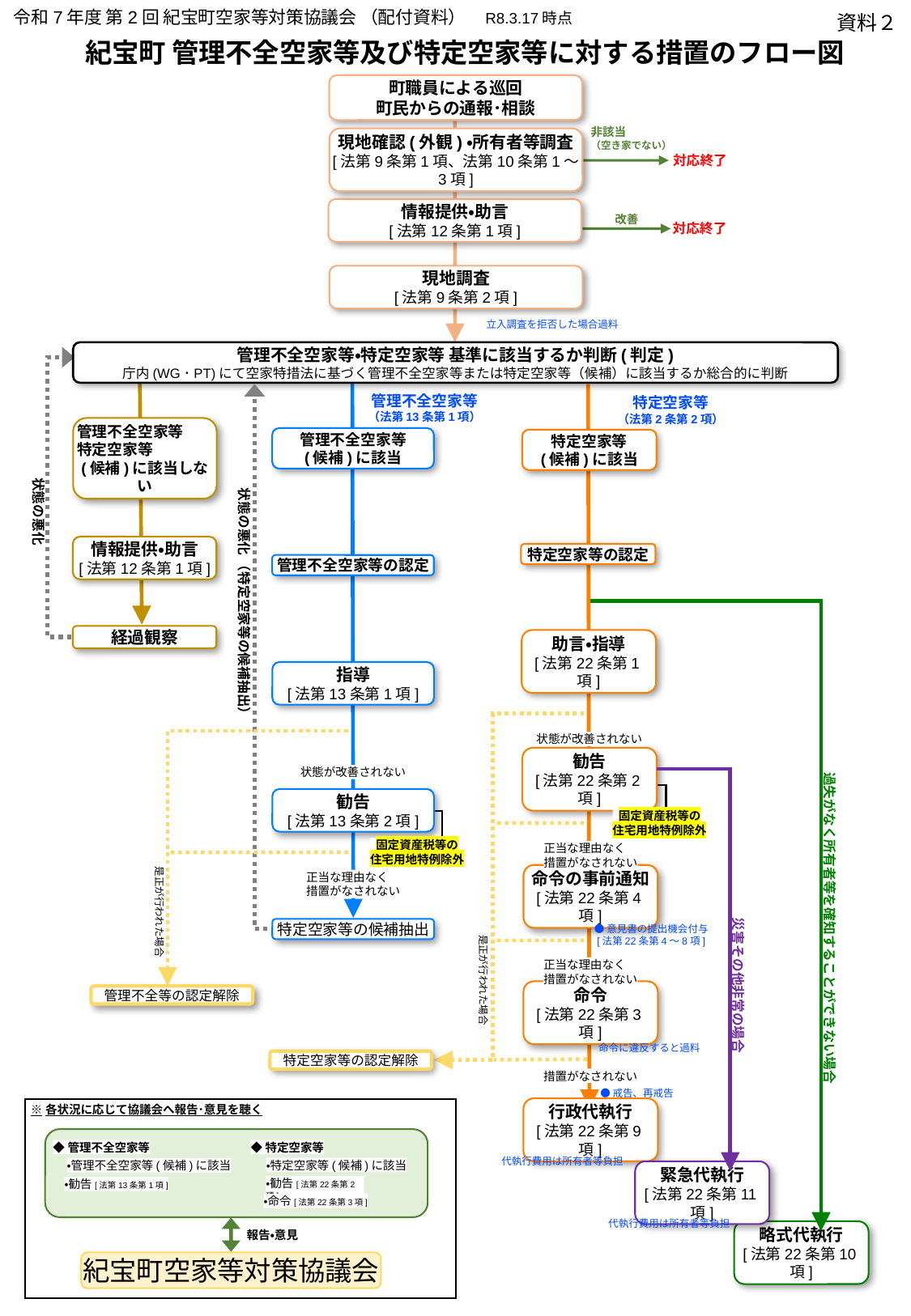

令和7年度 第2回 紀宝町空家等対策協議会 （配付資料）　R8.3.17時点
資料２
紀宝町 管理不全空家等及び特定空家等に対する措置のフロー図
町職員による巡回
町民からの通報･相談

非該当
（空き家でない）
現地確認(外観)・所有者等調査
[法第9条第1項、法第10条第1～3項]
対応終了

情報提供・助言
[法第12条第1項]
改善
対応終了

現地調査
[法第9条第2項]
立入調査を拒否した場合過料
管理不全空家等・特定空家等 基準に該当するか判断(判定)
庁内(WG･PT)にて空家特措法に基づく管理不全空家等または特定空家等（候補）に該当するか総合的に判断

管理不全空家等
（法第13条第1項）
特定空家等
（法第2条第2項）
管理不全空家等
(候補)に該当
管理不全空家等
特定空家等
(候補)に該当しない
特定空家等
(候補)に該当
状態の悪化
状態の悪化
情報提供・助言
[法第12条第1項]
特定空家等の認定
管理不全空家等の認定
（特定空家等の候補抽出）

経過観察
助言・指導
[法第22条第1項]
指導
[法第13条第1項]

状態が改善されない
勧告
[法第22条第2項]
状態が改善されない

過失がなく所有者等を確知することができない場合

勧告
[法第13条第2項]
固定資産税等の
住宅用地特例除外

固定資産税等の
住宅用地特例除外
正当な理由なく
措置がなされない

是正が行われた場合
正当な理由なく
措置がなされない
命令の事前通知
[法第22条第4項]
特定空家等の候補抽出
災害その他非常の場合
●意見書の提出機会付与
[法第22条第4～8項]
是正が行われた場合

正当な理由なく
措置がなされない
管理不全等の認定解除
命令
[法第22条第3項]
命令に違反すると過料
特定空家等の認定解除

措置がなされない
●戒告、再戒告

※各状況に応じて協議会へ報告･意見を聴く
行政代執行
[法第22条第9項]

◆管理不全空家等
◆特定空家等
代執行費用は所有者等負担
・特定空家等(候補)に該当
・管理不全空家等(候補)に該当
緊急代執行
[法第22条第11項]
・勧告[法第22条第2項]
・勧告[法第13条第1項]
・命令[法第22条第3項]
代執行費用は所有者等負担

報告・意見
略式代執行
[法第22条第10項]
紀宝町空家等対策協議会